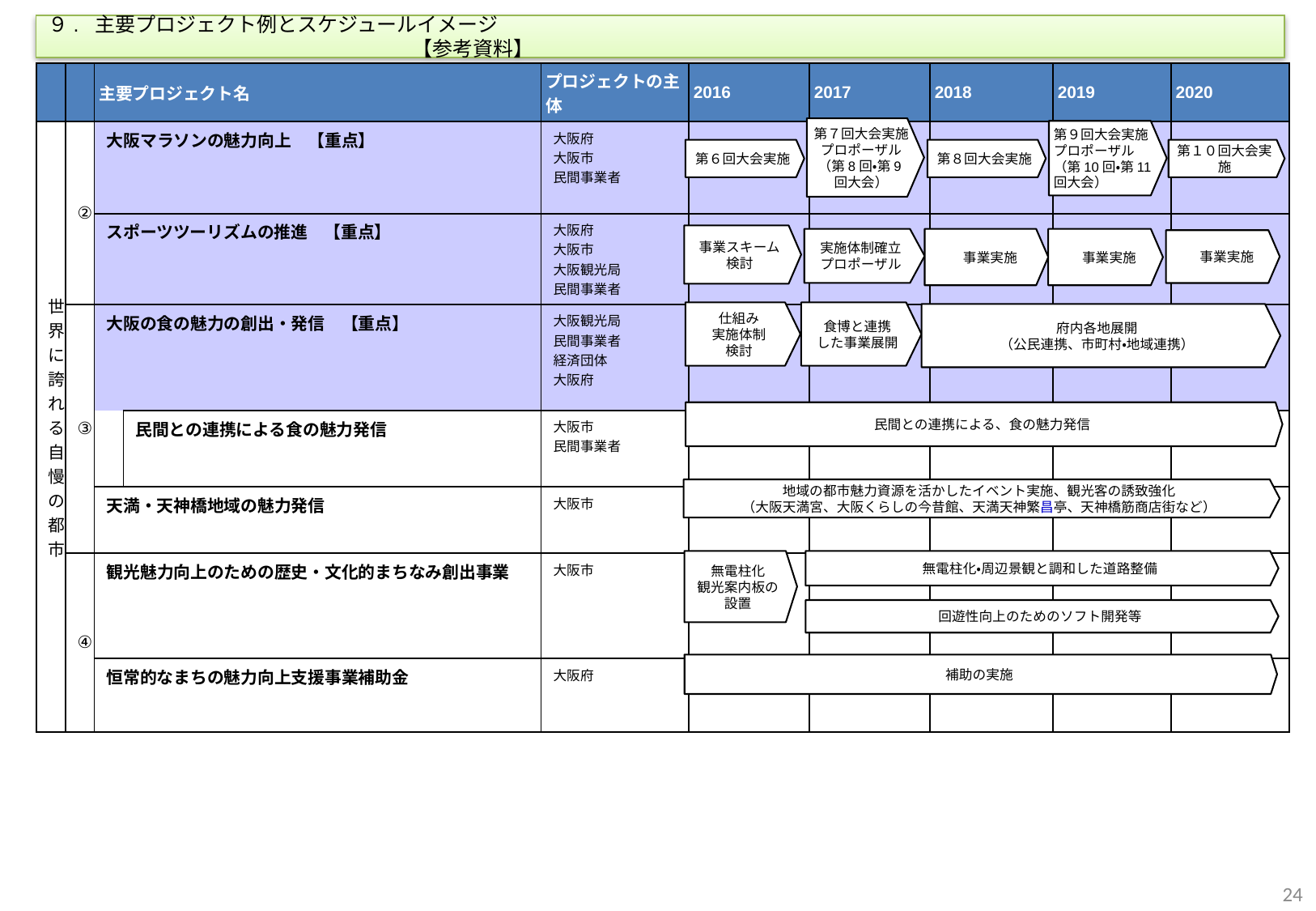

９.  主要プロジェクト例とスケジュールイメージ　　　　　　　　　　　　　　　　　　　　　　　　　　　　　　　　　　　　　　　　　　　　　　　　　　　　　　　　【参考資料】
|  |  | 主要プロジェクト名 |  | プロジェクトの主体 | 2016 | 2017 | 2018 | 2019 | 2020 |
| --- | --- | --- | --- | --- | --- | --- | --- | --- | --- |
| 世界に誇れる自慢の都市 | ② | 大阪マラソンの魅力向上　【重点】 |  | 大阪府 大阪市 民間事業者 |  |  |  |  |  |
|  |  | スポーツツーリズムの推進　【重点】 |  | 大阪府 大阪市 大阪観光局 民間事業者 |  |  |  |  |  |
|  | ③ | 大阪の食の魅力の創出・発信　【重点】 |  | 大阪観光局 民間事業者 経済団体 大阪府 |  |  |  |  |  |
|  |  |  | 民間との連携による食の魅力発信 | 大阪市 民間事業者 |  |  |  |  |  |
|  |  | 天満・天神橋地域の魅力発信 |  | 大阪市 |  |  |  |  |  |
|  | ④ | 観光魅力向上のための歴史・文化的まちなみ創出事業 |  | 大阪市 |  |  |  |  |  |
|  |  | 恒常的なまちの魅力向上支援事業補助金 |  | 大阪府 |  |  |  |  |  |
第７回大会実施
プロポーザル（第8回・第9回大会）
第９回大会実施
プロポーザル
（第10回・第11回大会）
第６回大会実施
第８回大会実施
第１０回大会実施
事業スキーム
検討
実施体制確立
プロポーザル
　事業実施
　事業実施
　事業実施
仕組み
実施体制
検討
食博と連携
した事業展開
府内各地展開
（公民連携、市町村・地域連携）
民間との連携による、食の魅力発信
地域の都市魅力資源を活かしたイベント実施、観光客の誘致強化
（大阪天満宮、大阪くらしの今昔館、天満天神繁昌亭、天神橋筋商店街など）
無電柱化
観光案内板の設置
無電柱化・周辺景観と調和した道路整備
回遊性向上のためのソフト開発等
補助の実施
24